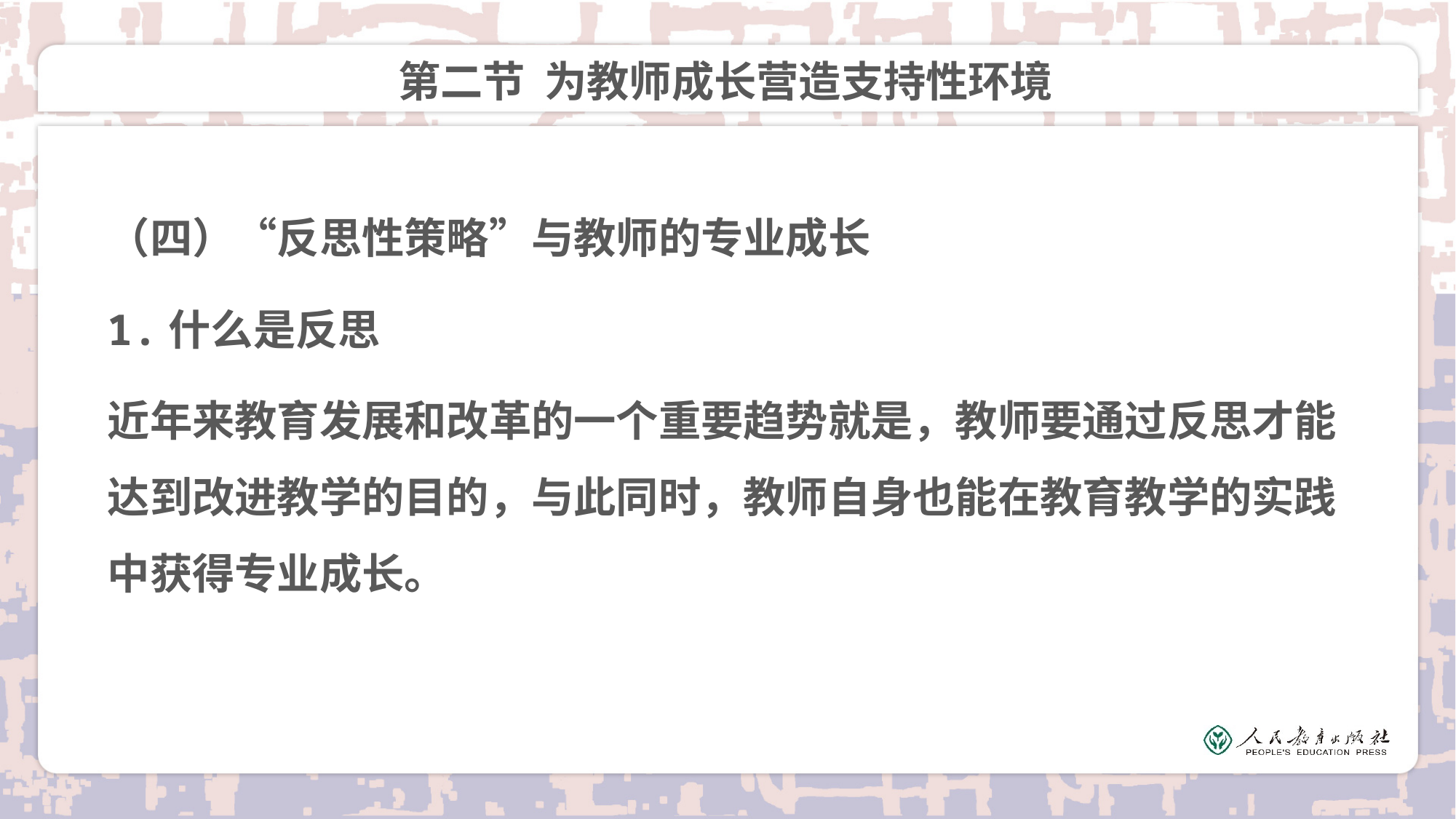

# 第二节  为教师成长营造支持性环境
（四）“反思性策略”与教师的专业成长
1.什么是反思
近年来教育发展和改革的一个重要趋势就是，教师要通过反思才能达到改进教学的目的，与此同时，教师自身也能在教育教学的实践中获得专业成长。